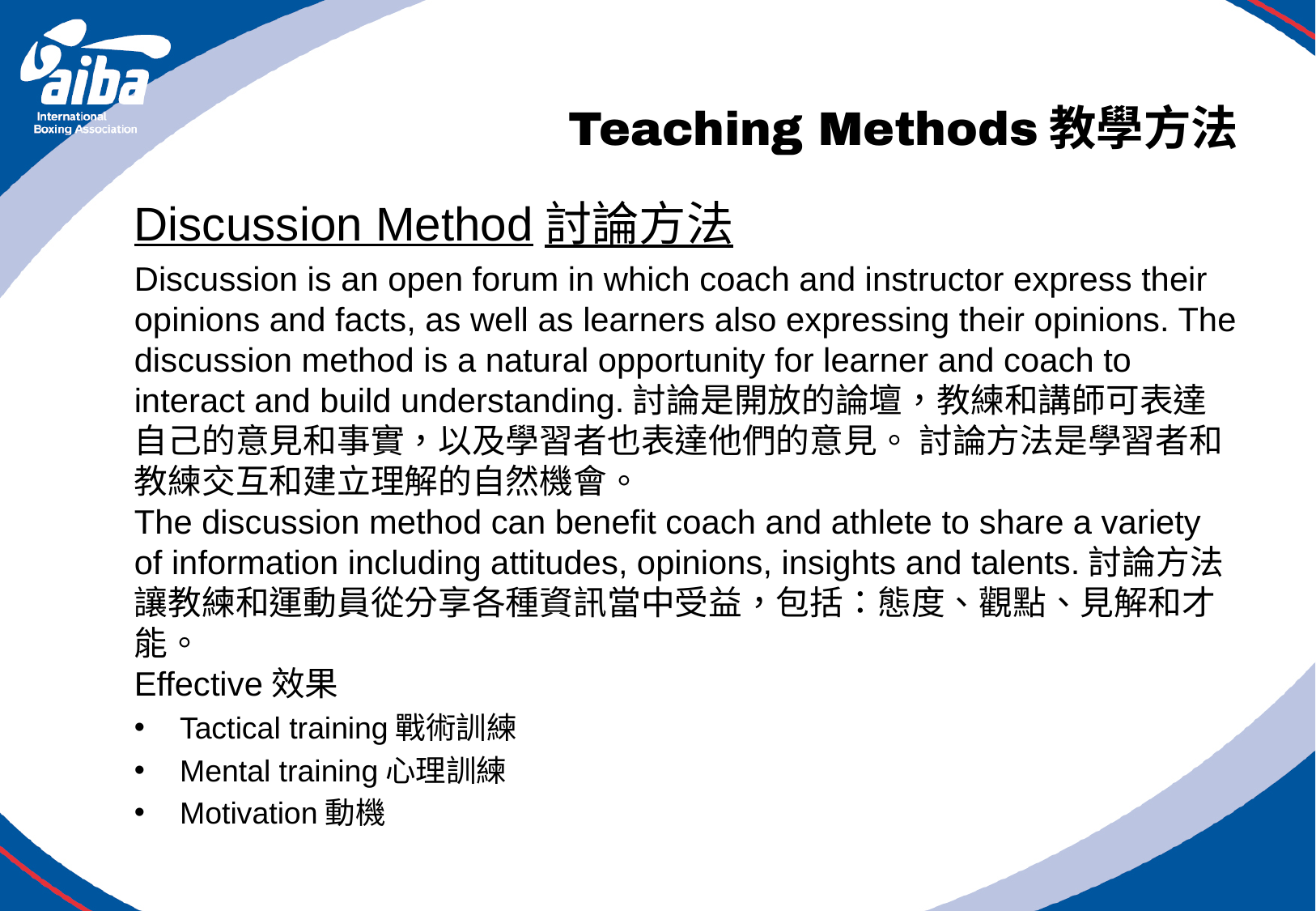

# Teaching Methods教學方法
Discussion Method討論方法
Discussion is an open forum in which coach and instructor express their opinions and facts, as well as learners also expressing their opinions. The discussion method is a natural opportunity for learner and coach to interact and build understanding.討論是開放的論壇，教練和講師可表達自己的意見和事實，以及學習者也表達他們的意見。 討論方法是學習者和教練交互和建立理解的自然機會。
The discussion method can benefit coach and athlete to share a variety of information including attitudes, opinions, insights and talents.討論方法讓教練和運動員從分享各種資訊當中受益，包括：態度、觀點、見解和才能。
Effective效果
Tactical training戰術訓練
Mental training心理訓練
Motivation動機